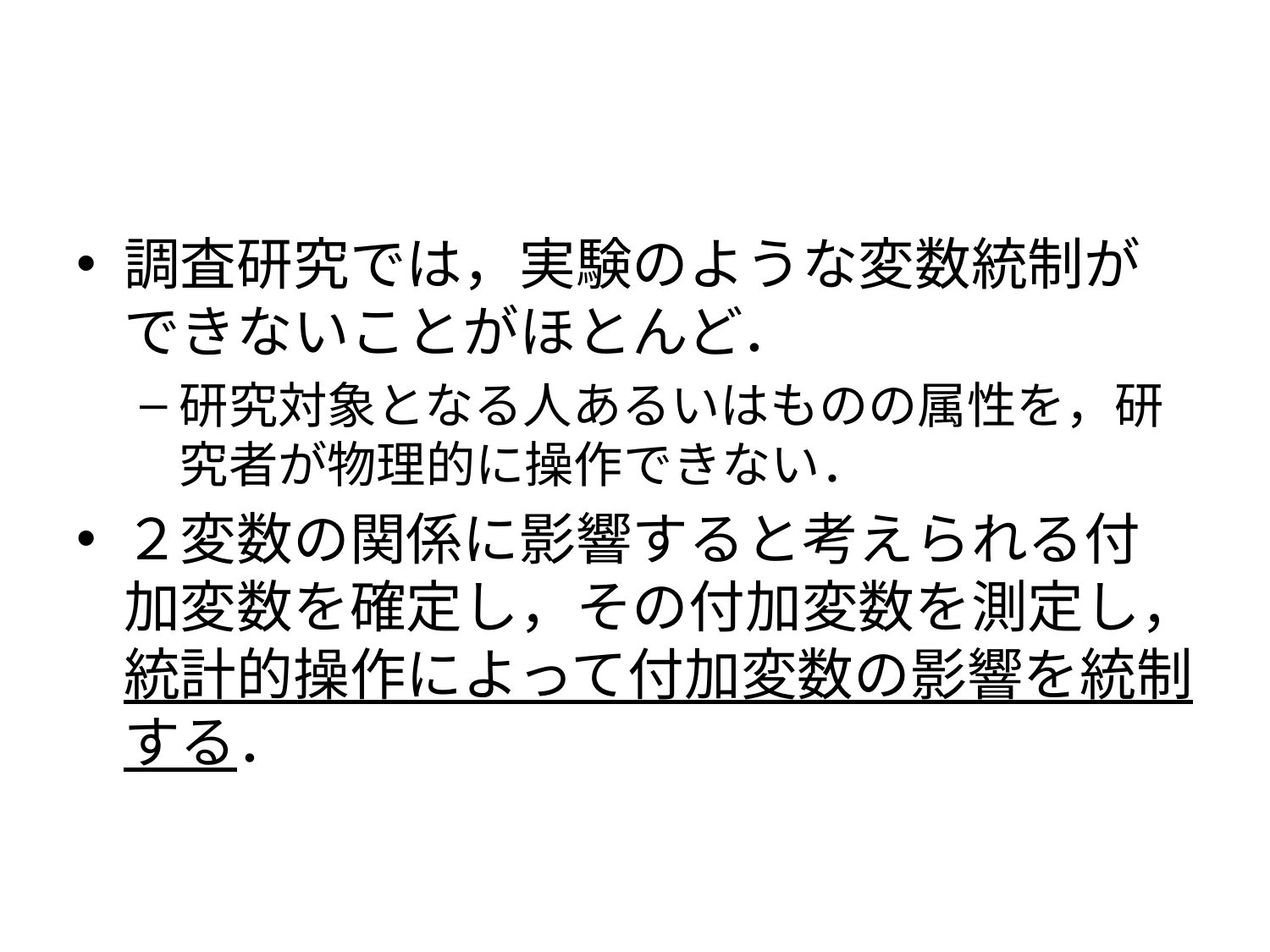

#
調査研究では，実験のような変数統制ができないことがほとんど．
研究対象となる人あるいはものの属性を，研究者が物理的に操作できない．
２変数の関係に影響すると考えられる付加変数を確定し，その付加変数を測定し，統計的操作によって付加変数の影響を統制する．